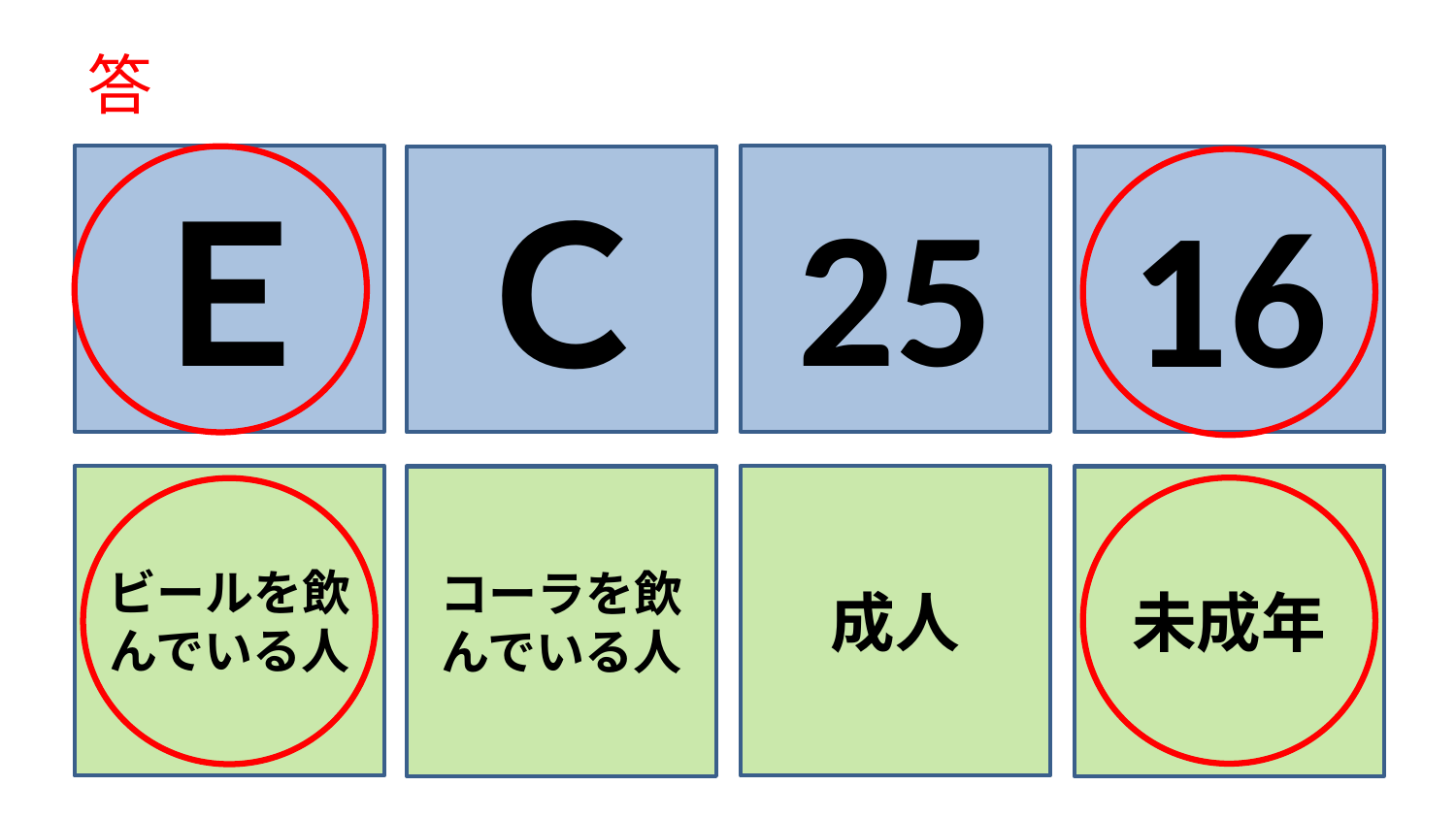

# 答
Ｅ
25

Ｃ
16

ビールを飲んでいる人
成人
コーラを飲んでいる人
未成年